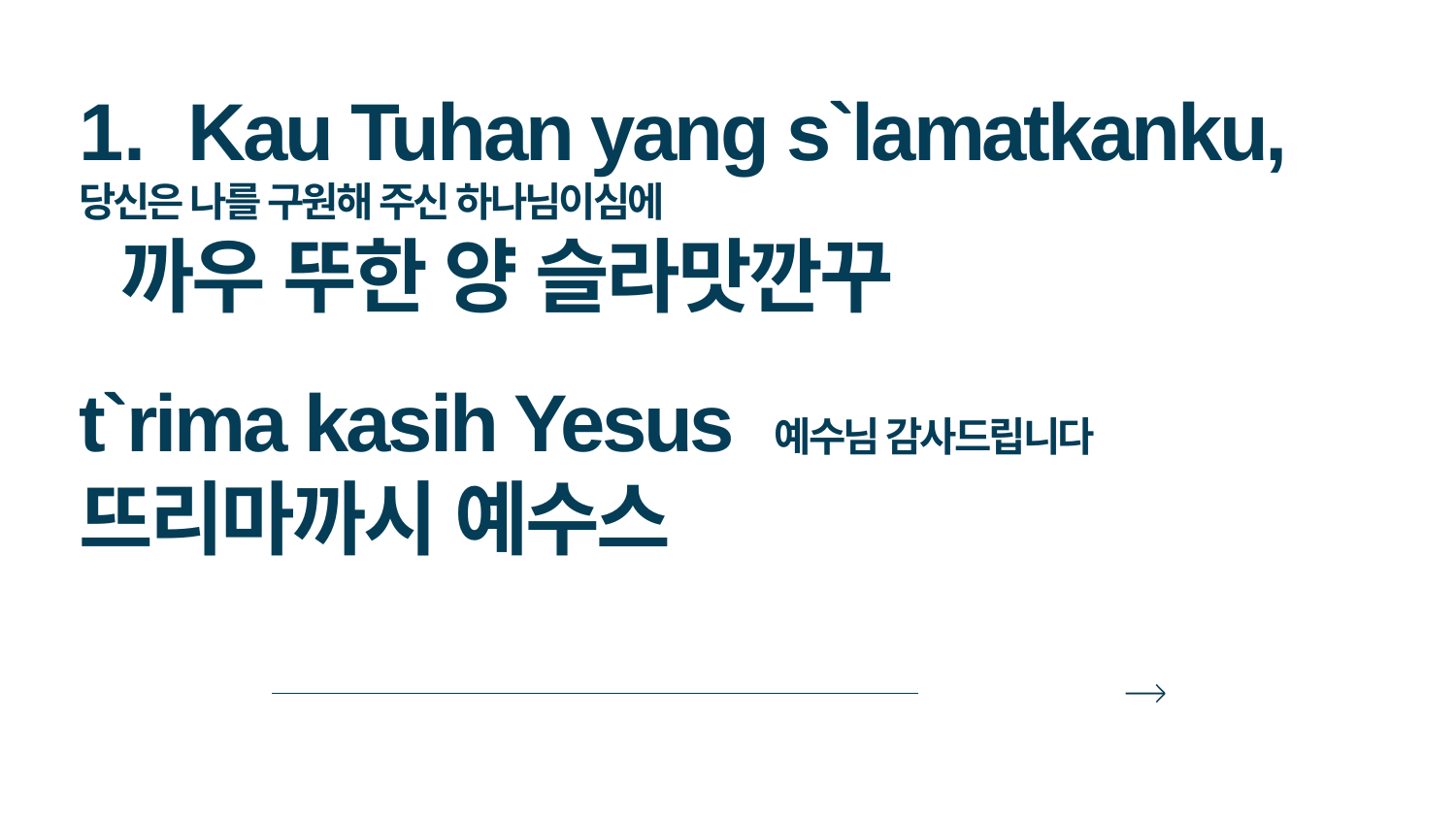

Kau Tuhan yang s`lamatkanku,
당신은 나를 구원해 주신 하나님이심에
 까우 뚜한 양 슬라맛깐꾸

t`rima kasih Yesus 예수님 감사드립니다
뜨리마까시 예수스